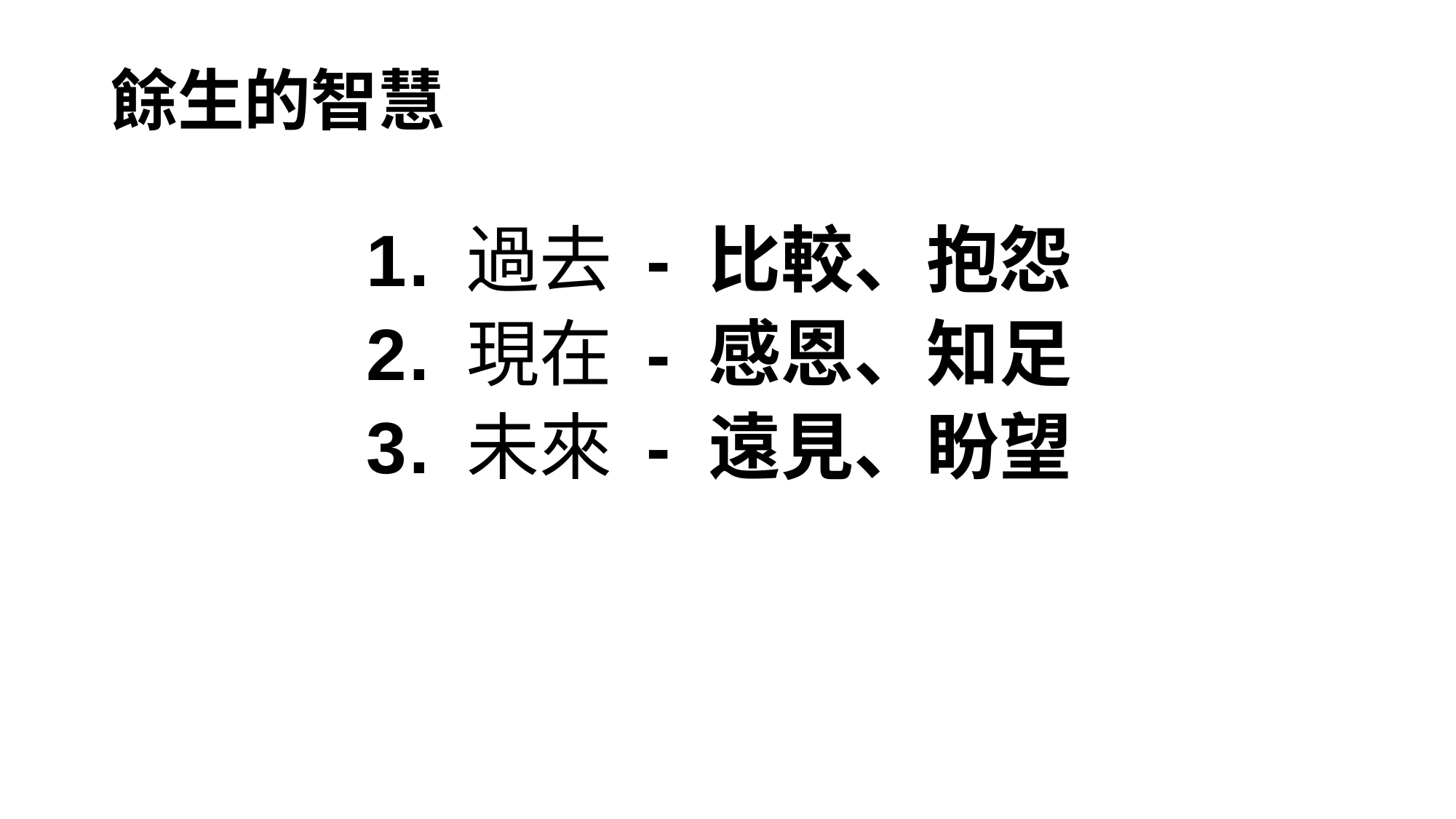

# 餘生的智慧
 過去 - 比較、抱怨
 現在 - 感恩、知足
 未來 - 遠見、盼望